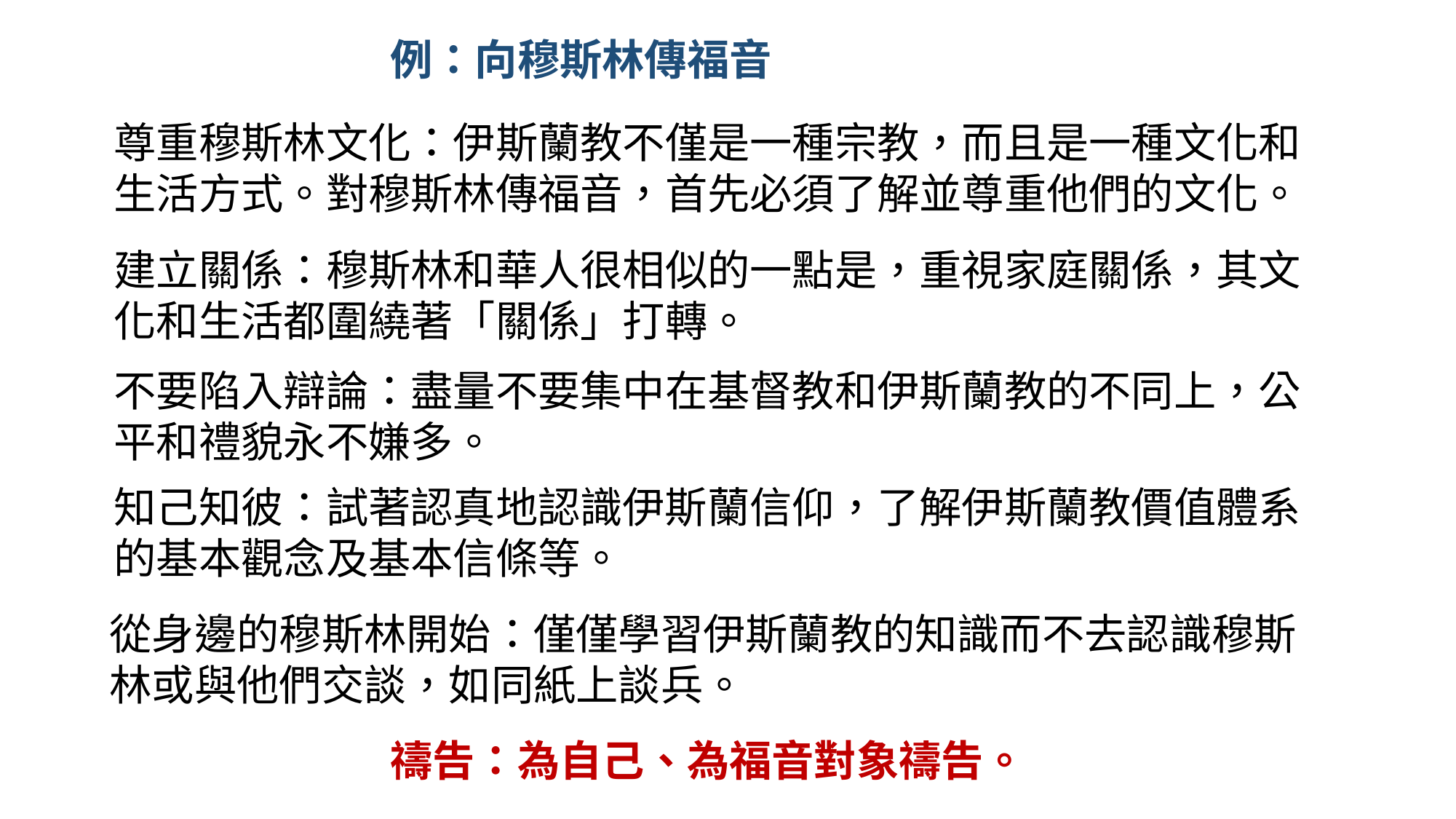

例：向穆斯林傳福音
尊重穆斯林文化：伊斯蘭教不僅是一種宗教，而且是一種文化和生活方式。對穆斯林傳福音，首先必須了解並尊重他們的文化。
建立關係：穆斯林和華人很相似的一點是，重視家庭關係，其文化和生活都圍繞著「關係」打轉。
不要陷入辯論：盡量不要集中在基督教和伊斯蘭教的不同上，公平和禮貌永不嫌多。
知己知彼：試著認真地認識伊斯蘭信仰，了解伊斯蘭教價值體系的基本觀念及基本信條等。
從身邊的穆斯林開始：僅僅學習伊斯蘭教的知識而不去認識穆斯林或與他們交談，如同紙上談兵。
禱告：為自己、為福音對象禱告。